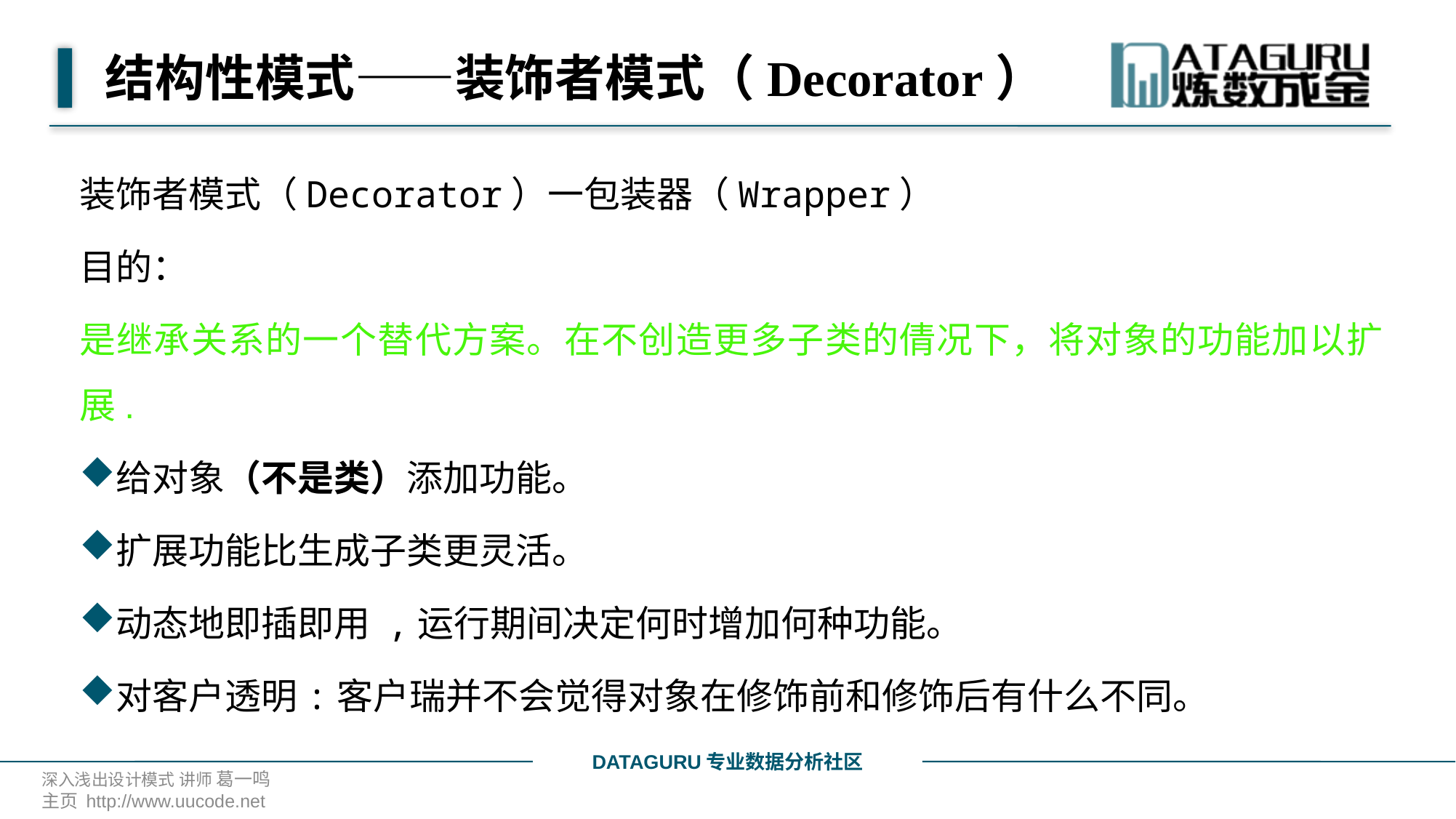

# 结构性模式——装饰者模式（Decorator）
装饰者模式（Decorator）一包装器（Wrapper）
目的：
是继承关系的一个替代方案。在不创造更多子类的倩况下，将对象的功能加以扩展.
给对象（不是类）添加功能。
扩展功能比生成子类更灵活。
动态地即插即用 ,运行期间决定何时增加何种功能。
对客户透明:客户瑞并不会觉得对象在修饰前和修饰后有什么不同。